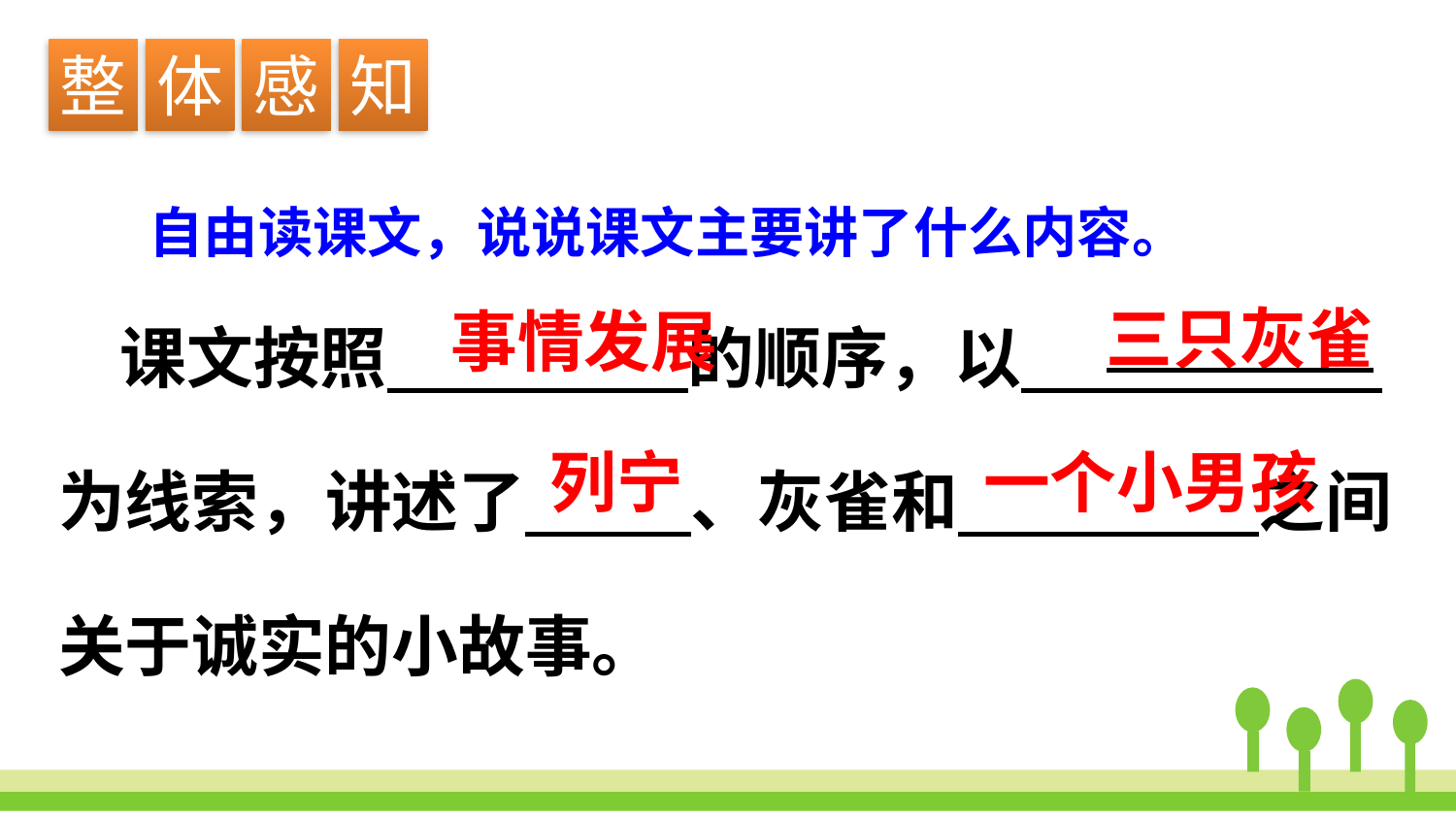

整
体
感
知
自由读课文，说说课文主要讲了什么内容。
    课文按照                    的顺序，以                         为线索，讲述了           、灰雀和                    之间关于诚实的小故事。
三只灰雀
事情发展
列宁
一个小男孩